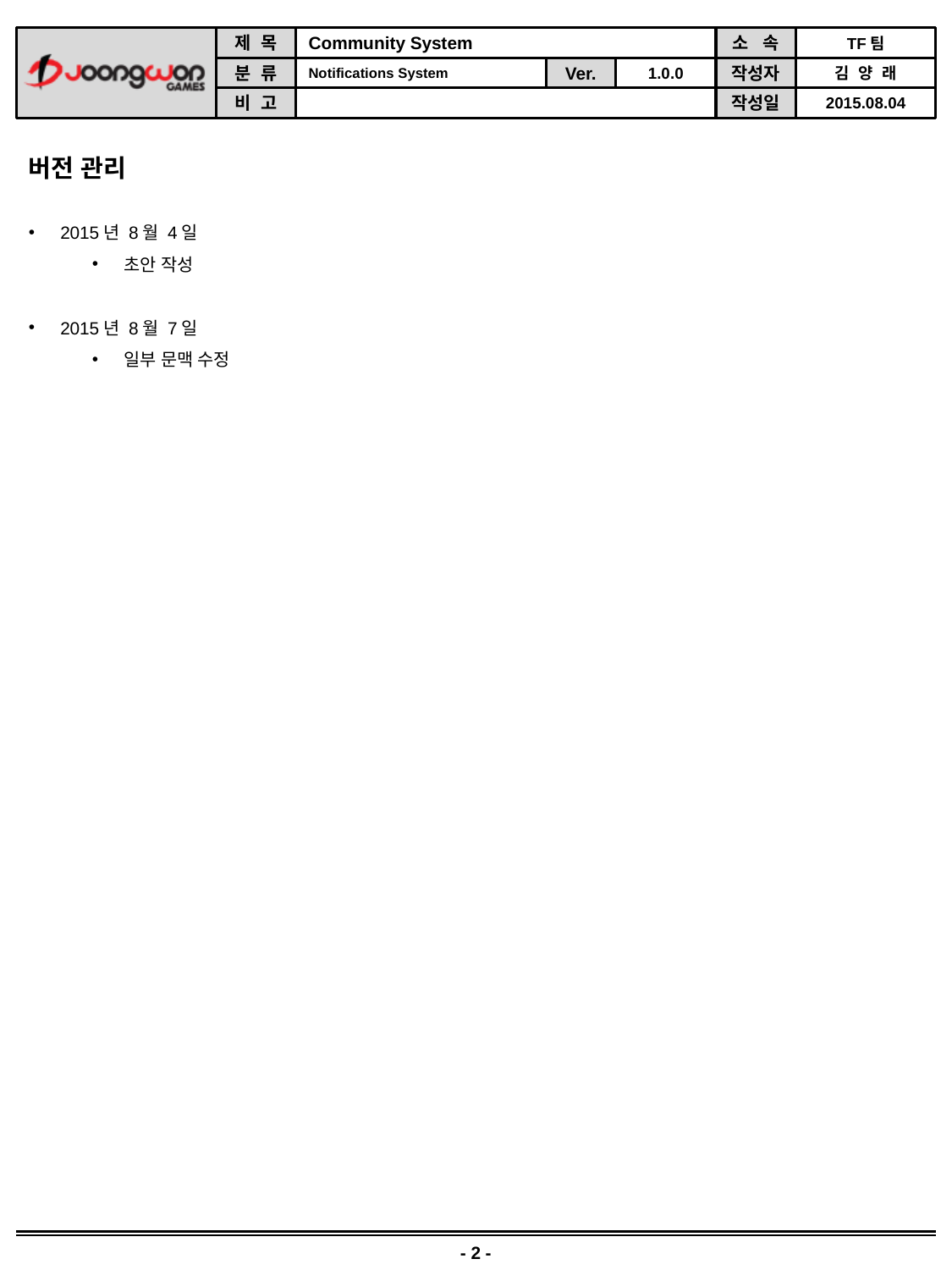

버전 관리
2015년 8월 4일
초안 작성

2015년 8월 7일
일부 문맥 수정
- 2 -